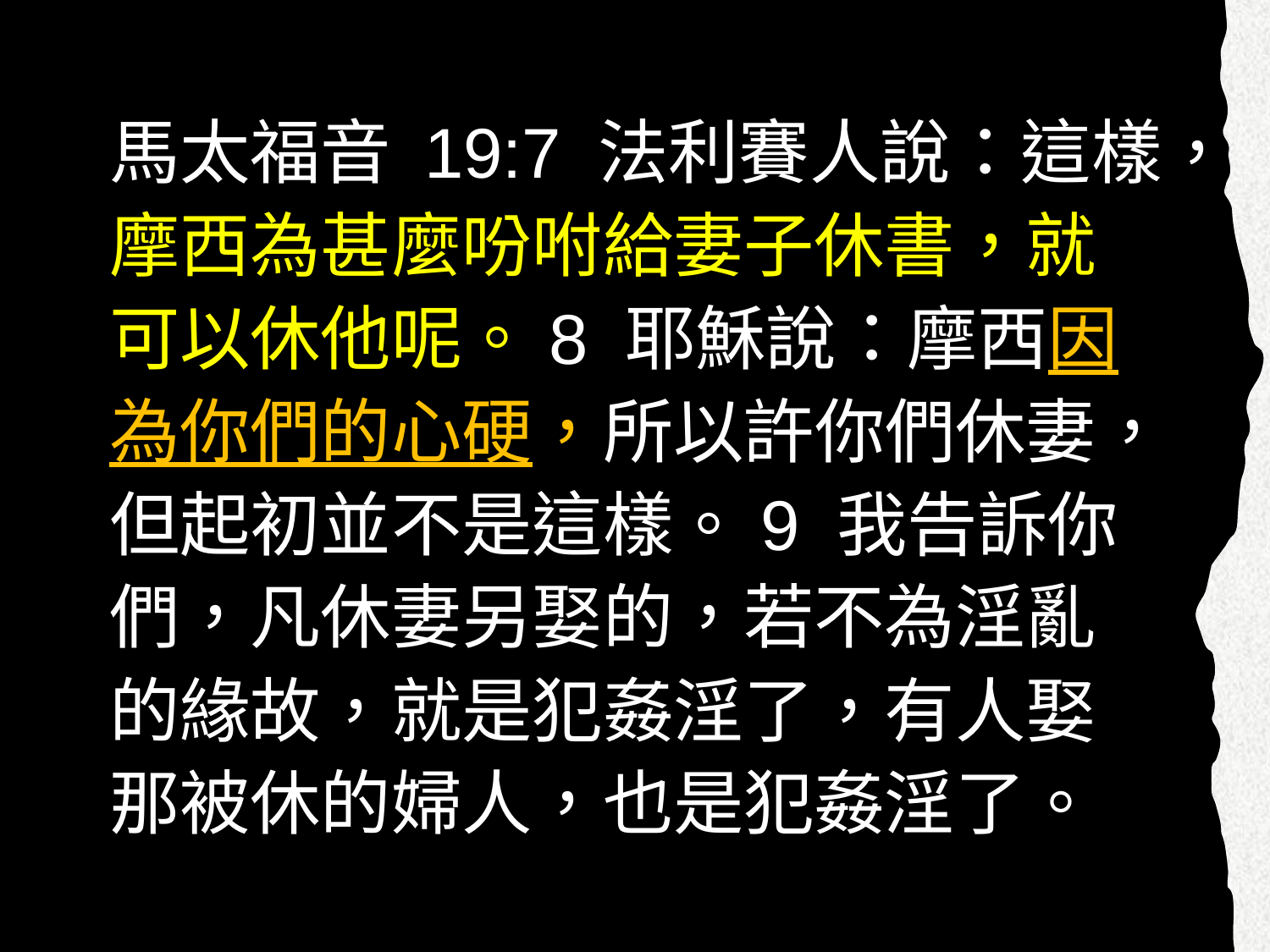

馬太福音 19:7 法利賽人說：這樣，摩西為甚麼吩咐給妻子休書，就可以休他呢。8 耶穌說：摩西因為你們的心硬，所以許你們休妻，但起初並不是這樣。9 我告訴你們，凡休妻另娶的，若不為淫亂的緣故，就是犯姦淫了，有人娶那被休的婦人，也是犯姦淫了。